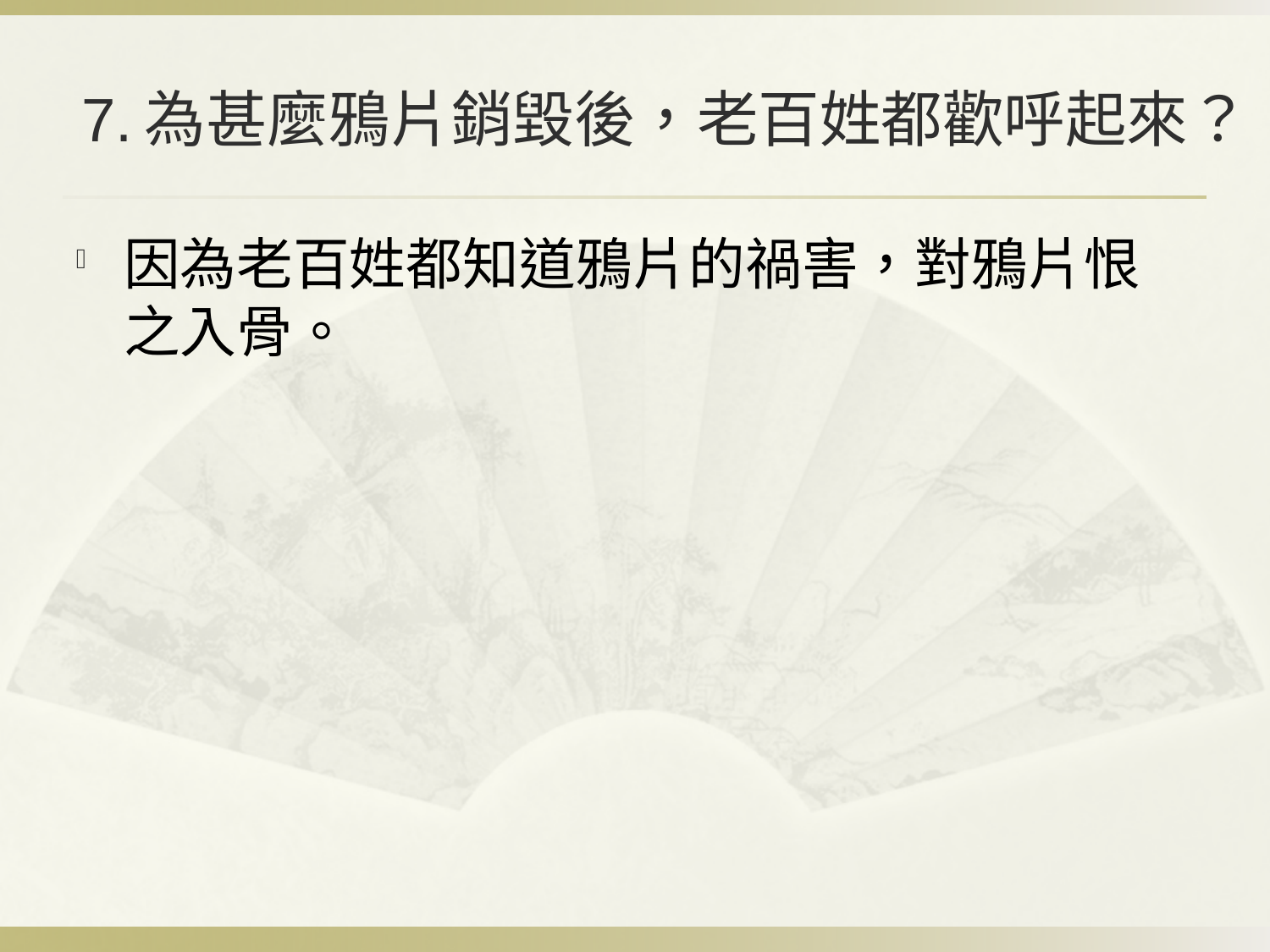

# 7.為甚麼鴉片銷毀後，老百姓都歡呼起來？
因為老百姓都知道鴉片的禍害，對鴉片恨之入骨。